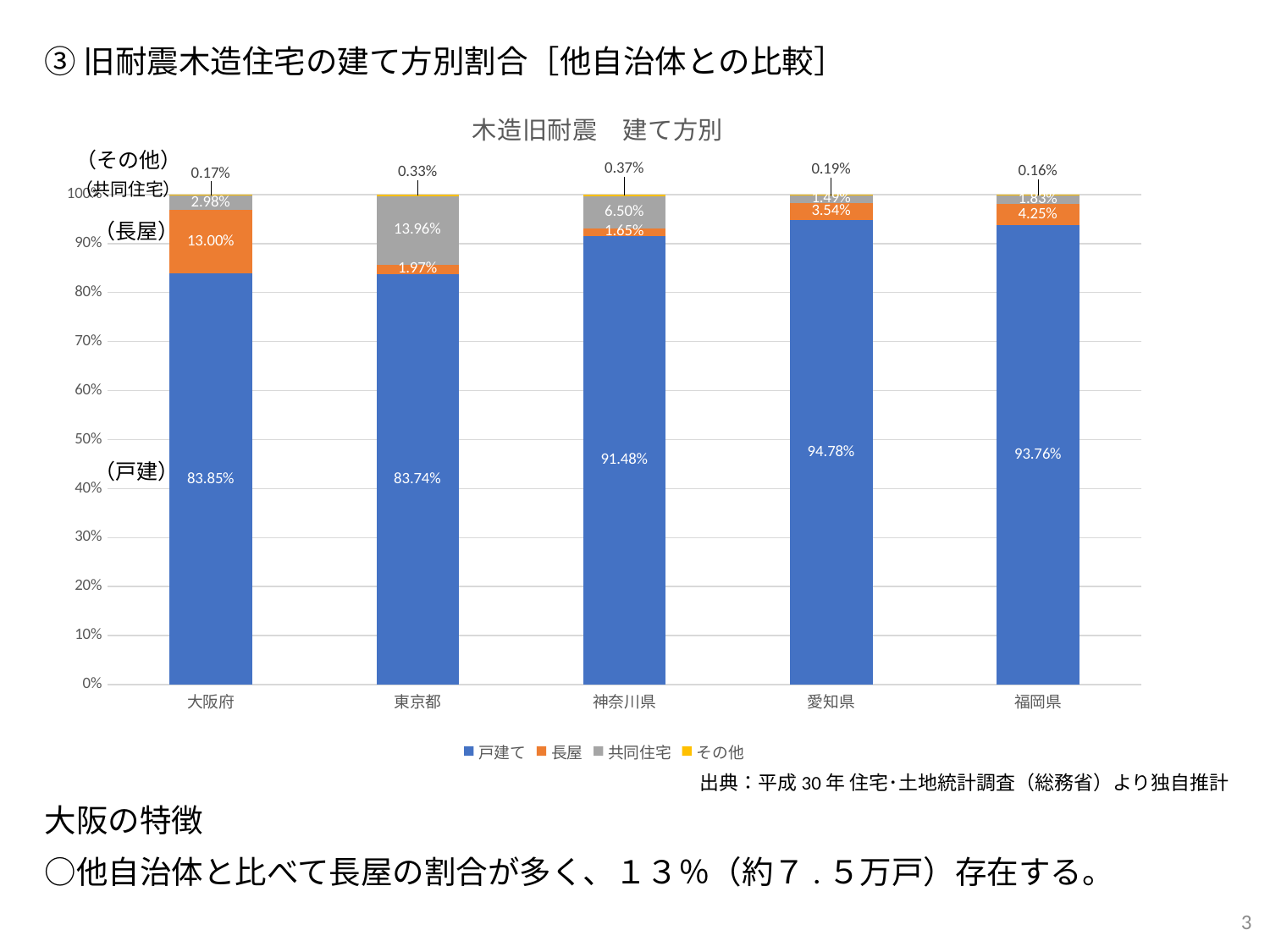

③旧耐震木造住宅の建て方別割合［他自治体との比較］

### Chart: 木造旧耐震　建て方別

| Category | 戸建て | 長屋 | 共同住宅 | その他 |
|---|---|---|---|---|
| 大阪府 | 0.8385 | 0.13 | 0.0298 | 0.0017 |
| 東京都 | 0.8374 | 0.0197 | 0.1396 | 0.0033 |
| 神奈川県 | 0.9148 | 0.0165 | 0.065 | 0.0037 |
| 愛知県 | 0.9478 | 0.0354 | 0.0149 | 0.0019 |
| 福岡県 | 0.9376 | 0.0425 | 0.0183 | 0.0016 |
（その他）
（共同住宅）
（長屋）
（戸建）
出典：平成30年 住宅･土地統計調査（総務省）より独自推計
　大阪の特徴
　○他自治体と比べて長屋の割合が多く、１３％（約７.５万戸）存在する。
3